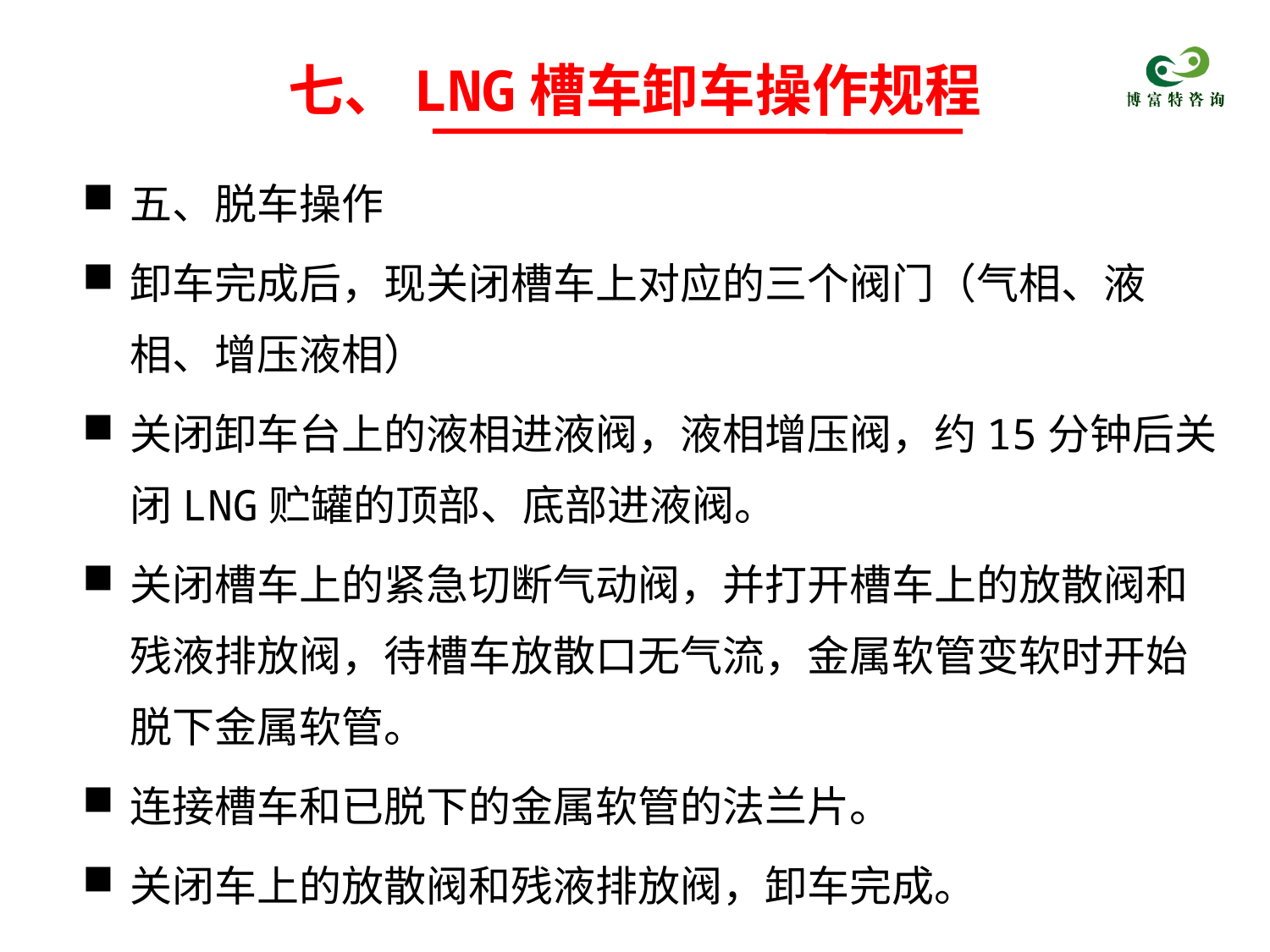

# 七、LNG槽车卸车操作规程

五、脱车操作
卸车完成后，现关闭槽车上对应的三个阀门（气相、液相、增压液相）
关闭卸车台上的液相进液阀，液相增压阀，约15分钟后关闭LNG贮罐的顶部、底部进液阀。
关闭槽车上的紧急切断气动阀，并打开槽车上的放散阀和残液排放阀，待槽车放散口无气流，金属软管变软时开始脱下金属软管。
连接槽车和已脱下的金属软管的法兰片。
关闭车上的放散阀和残液排放阀，卸车完成。